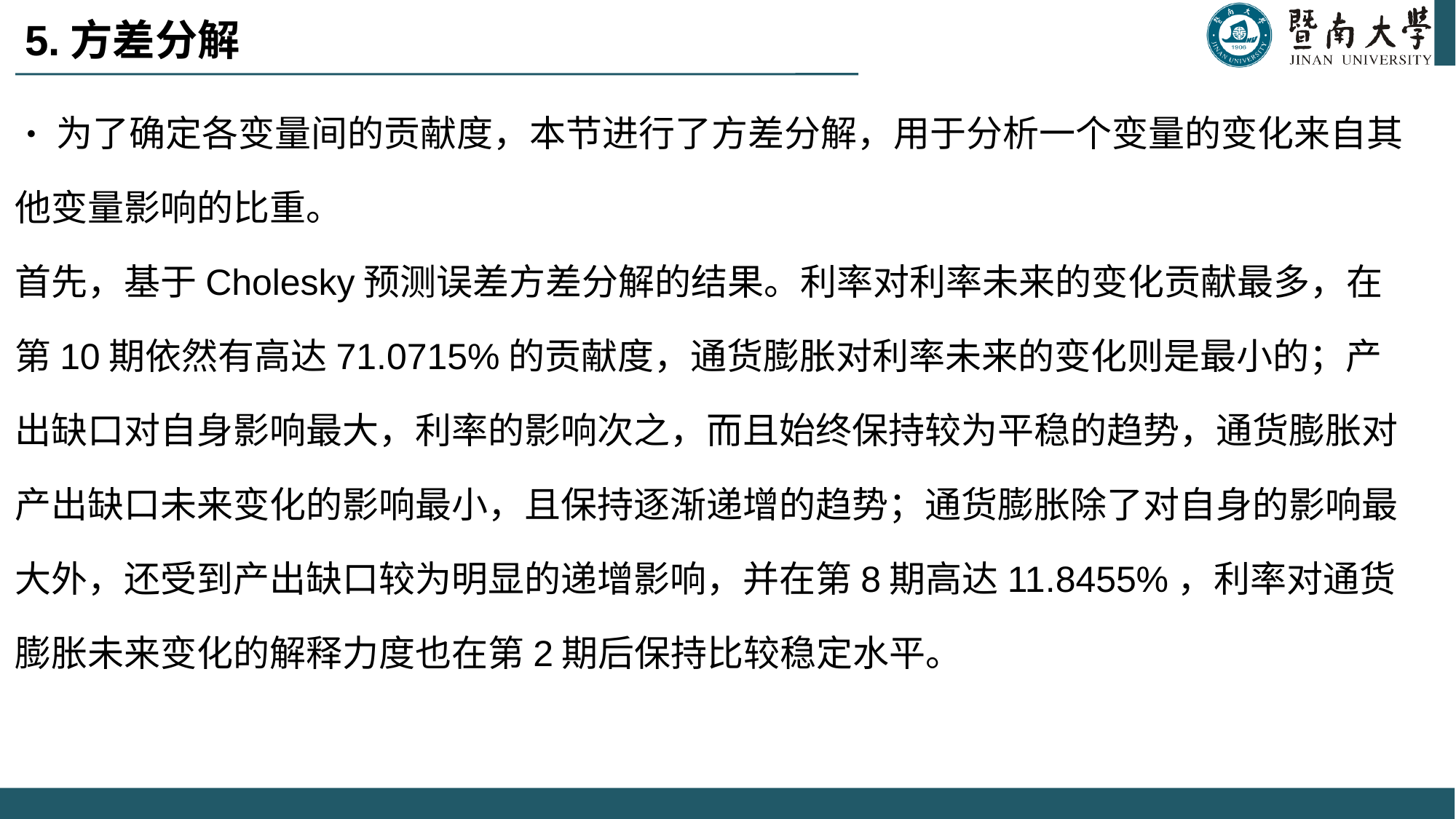

# 5.方差分解
•为了确定各变量间的贡献度，本节进行了方差分解，用于分析一个变量的变化来自其他变量影响的比重。
首先，基于Cholesky预测误差方差分解的结果。利率对利率未来的变化贡献最多，在第10期依然有高达71.0715%的贡献度，通货膨胀对利率未来的变化则是最小的；产出缺口对自身影响最大，利率的影响次之，而且始终保持较为平稳的趋势，通货膨胀对产出缺口未来变化的影响最小，且保持逐渐递增的趋势；通货膨胀除了对自身的影响最大外，还受到产出缺口较为明显的递增影响，并在第8期高达11.8455%，利率对通货膨胀未来变化的解释力度也在第2期后保持比较稳定水平。